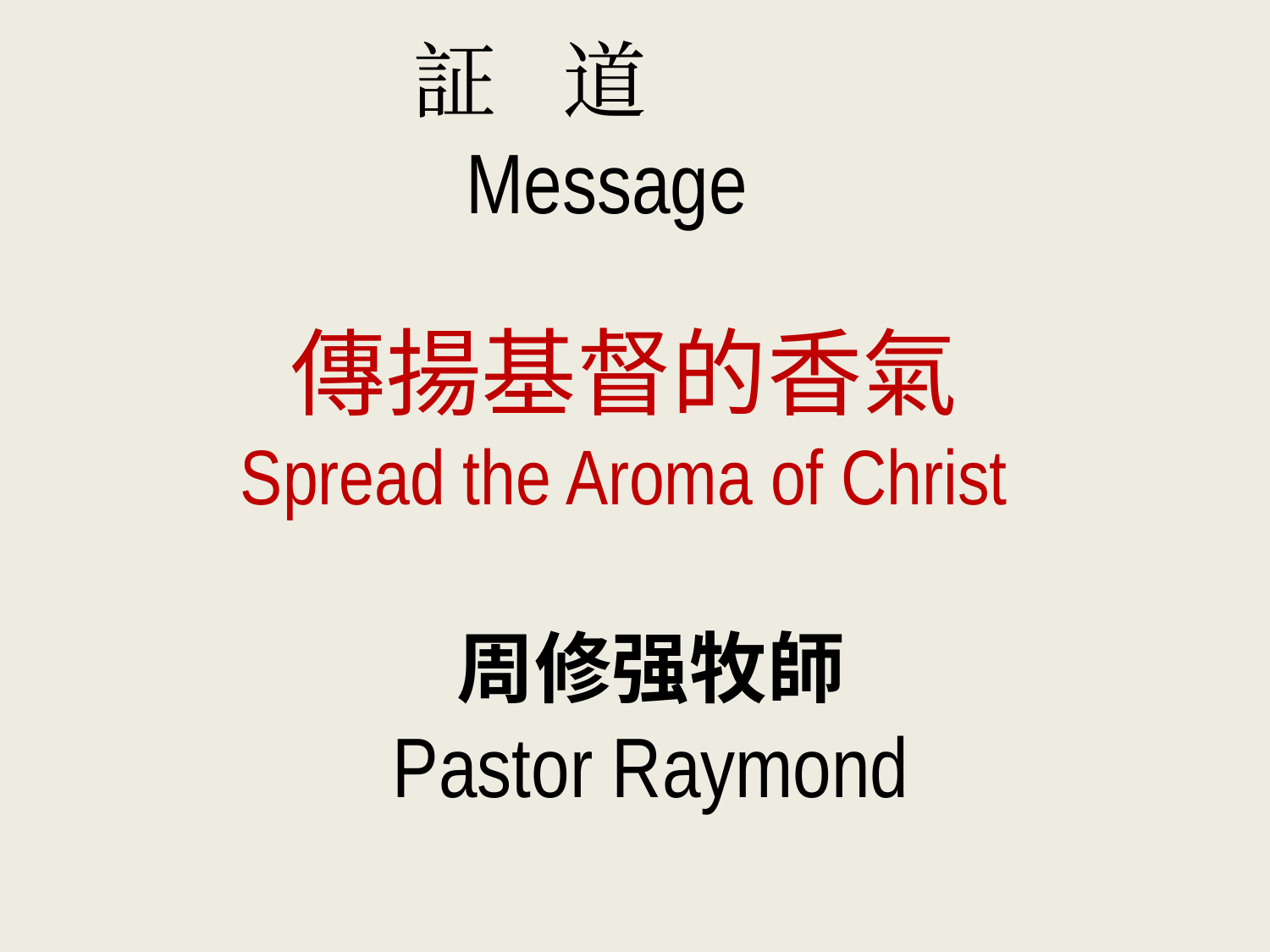

証   道
Message
傳揚基督的香氣
Spread the Aroma of Christ
周修强牧師
Pastor Raymond